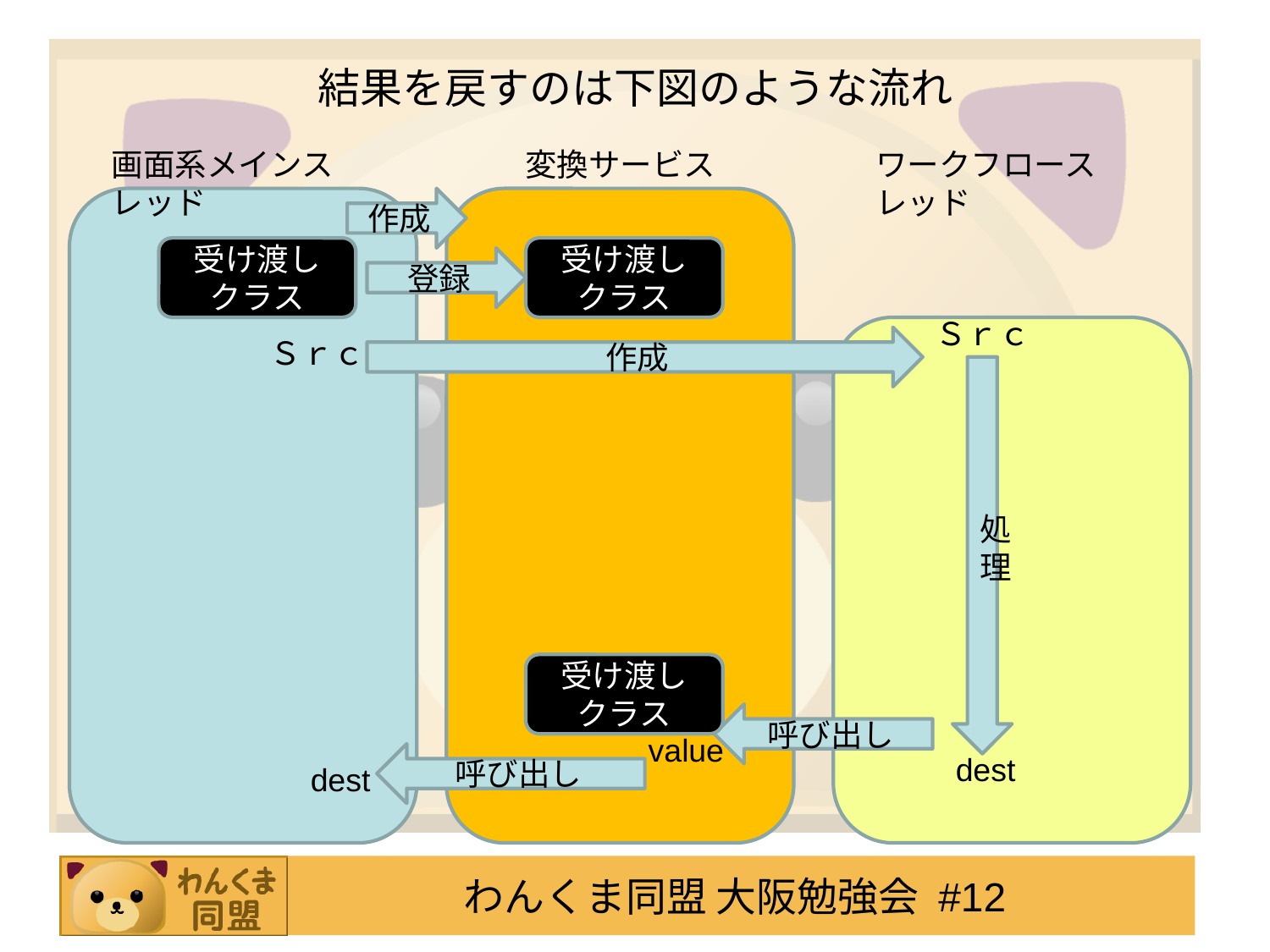

# 結果を戻すのは下図のような流れ
画面系メインスレッド
変換サービス
ワークフロースレッド

作成

受け渡し
クラス
受け渡し
クラス
登録
Ｓｒｃ

Ｓｒｃ
作成
処理
受け渡し
クラス
呼び出し
value
呼び出し
dest
dest